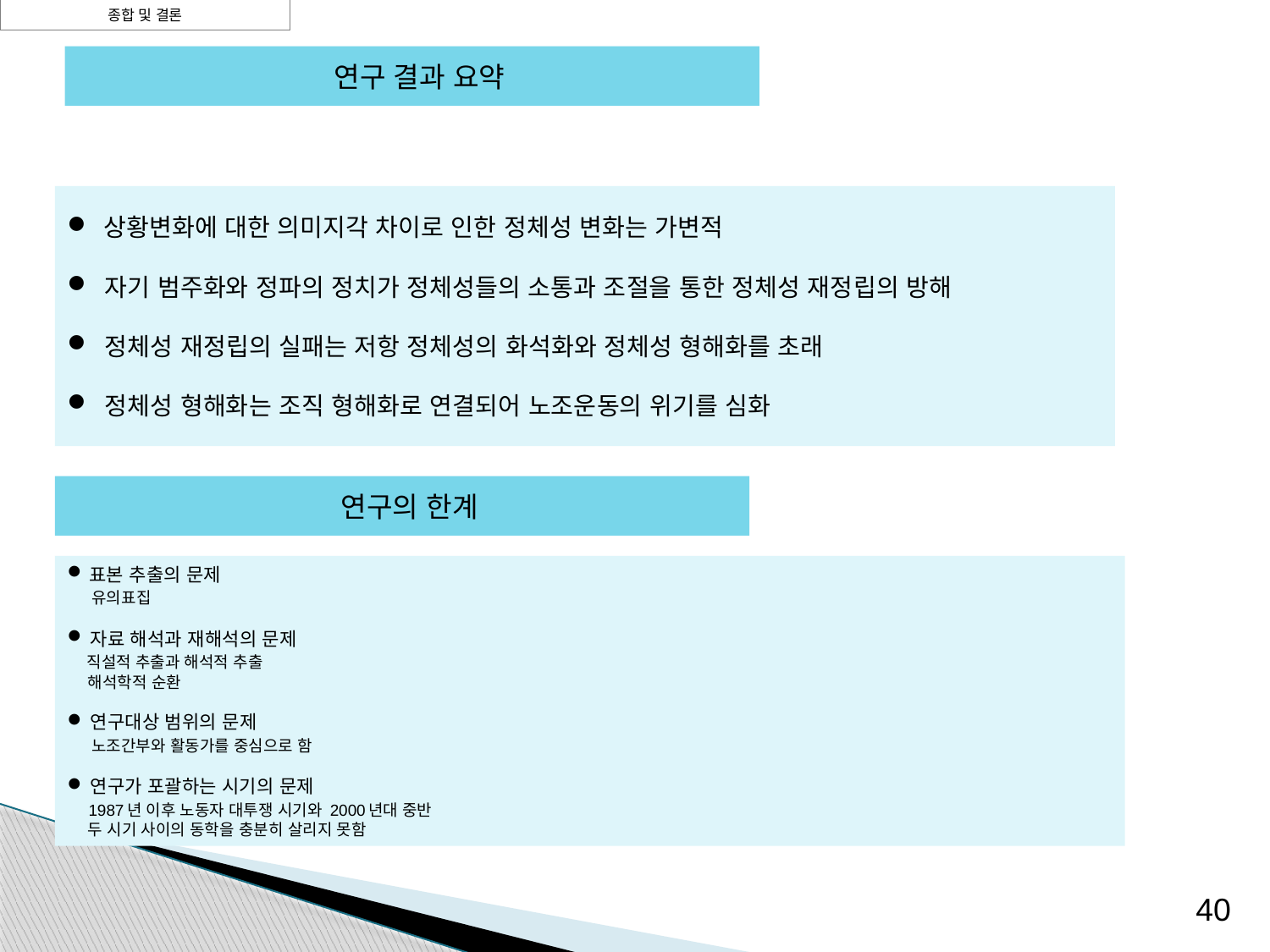

종합 및 결론
 연구 결과 요약
 상황변화에 대한 의미지각 차이로 인한 정체성 변화는 가변적

 자기 범주화와 정파의 정치가 정체성들의 소통과 조절을 통한 정체성 재정립의 방해

 정체성 재정립의 실패는 저항 정체성의 화석화와 정체성 형해화를 초래

 정체성 형해화는 조직 형해화로 연결되어 노조운동의 위기를 심화
 연구의 한계
 표본 추출의 문제
    유의표집

 자료 해석과 재해석의 문제
   직설적 추출과 해석적 추출
    해석학적 순환

 연구대상 범위의 문제
    노조간부와 활동가를 중심으로 함

 연구가 포괄하는 시기의 문제
    1987년 이후 노동자 대투쟁 시기와 2000년대 중반
    두 시기 사이의 동학을 충분히 살리지 못함
40